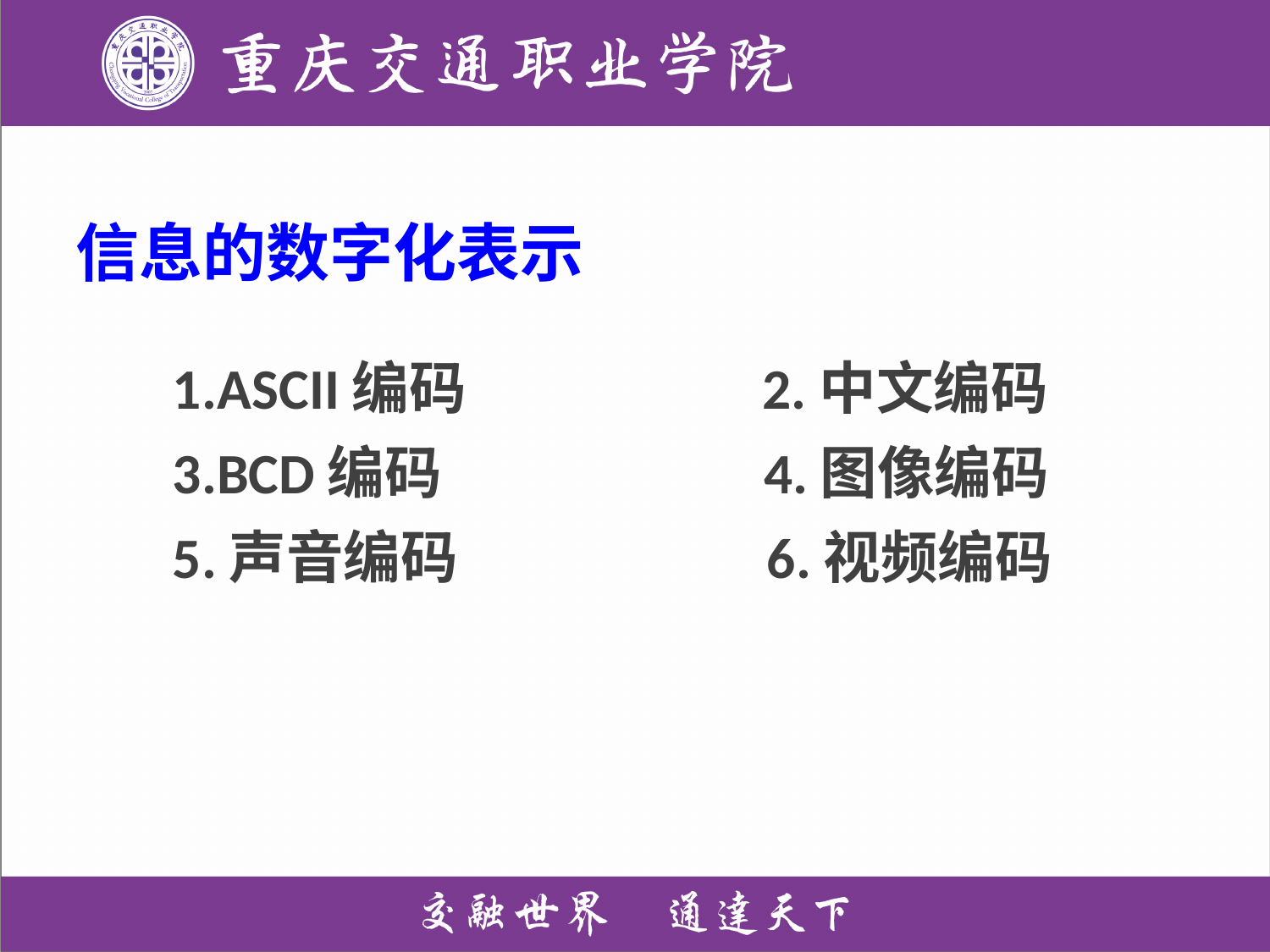

信息的数字化表示
1.ASCII编码                      2.中文编码
3.BCD编码                        4.图像编码
5.声音编码                       6.视频编码